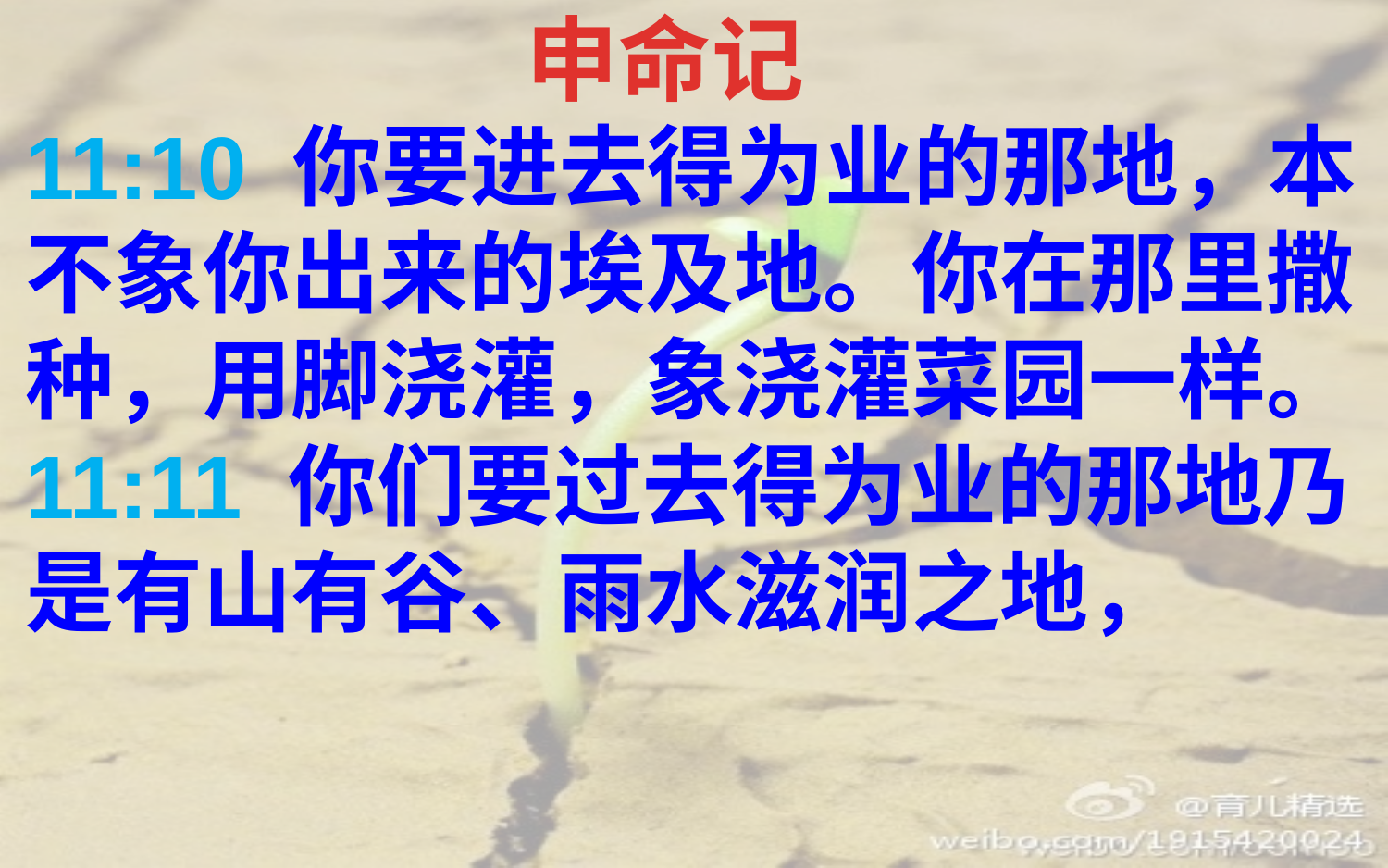

申命记
11:10 你要进去得为业的那地，本不象你出来的埃及地。你在那里撒种，用脚浇灌，象浇灌菜园一样。
11:11 你们要过去得为业的那地乃是有山有谷、雨水滋润之地，